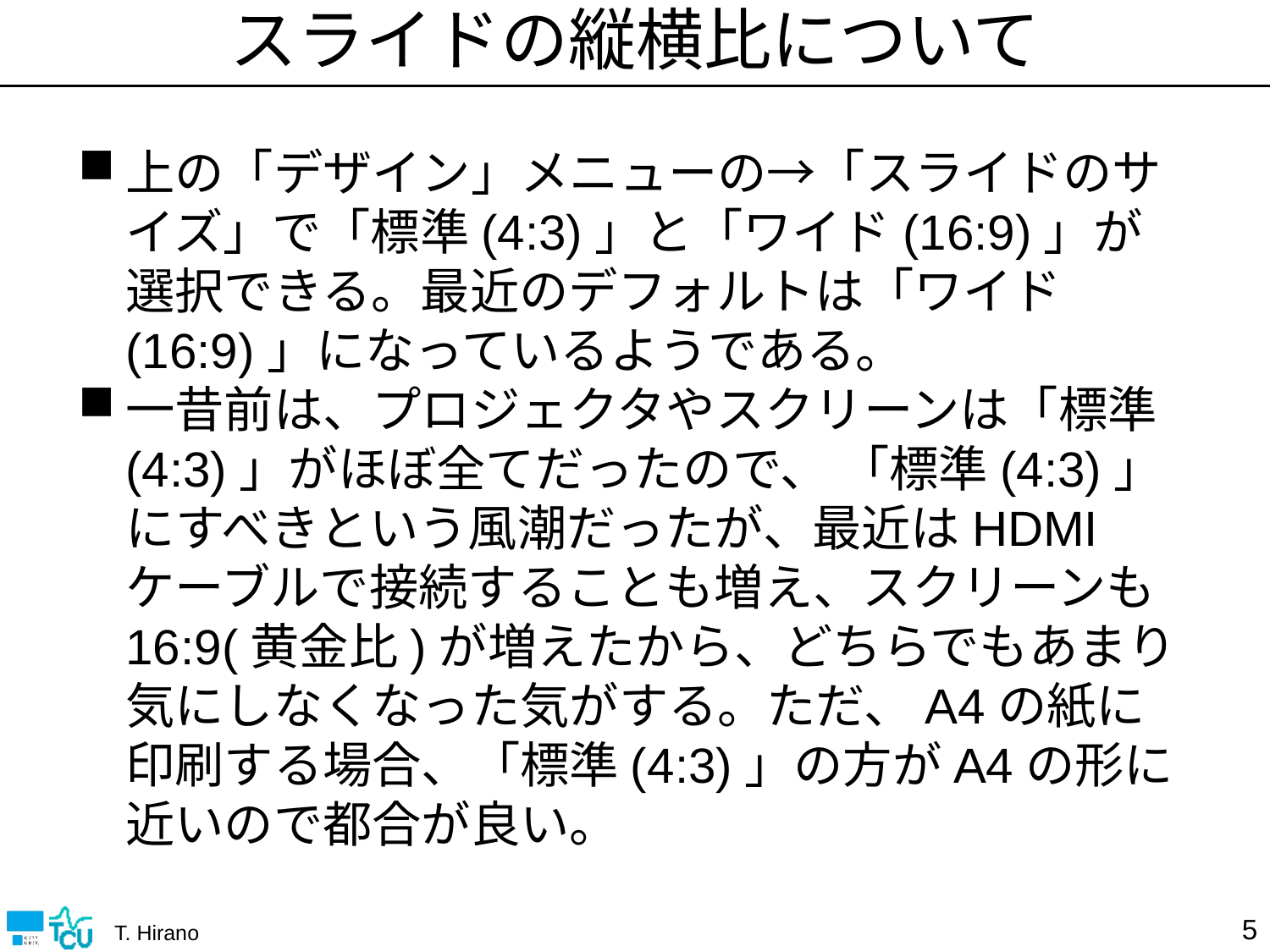

# スライドの縦横比について
上の「デザイン」メニューの→「スライドのサイズ」で「標準(4:3)」と「ワイド(16:9)」が選択できる。最近のデフォルトは「ワイド(16:9)」になっているようである。
一昔前は、プロジェクタやスクリーンは「標準(4:3)」がほぼ全てだったので、 「標準(4:3)」にすべきという風潮だったが、最近はHDMIケーブルで接続することも増え、スクリーンも16:9(黄金比)が増えたから、どちらでもあまり気にしなくなった気がする。ただ、A4の紙に印刷する場合、「標準(4:3)」の方がA4の形に近いので都合が良い。